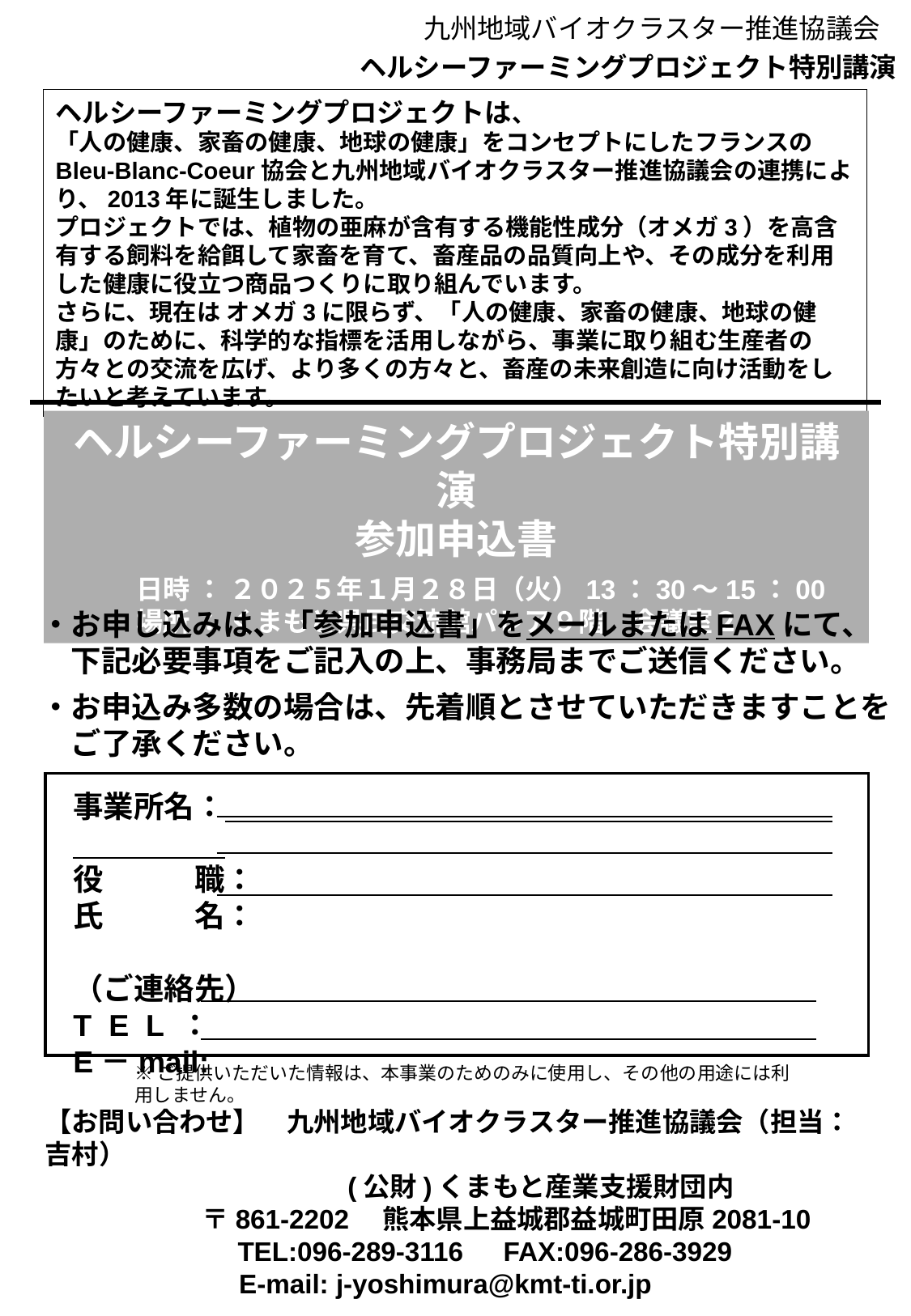

九州地域バイオクラスター推進協議会
ヘルシーファーミングプロジェクト特別講演
ヘルシーファーミングプロジェクトは、
「人の健康、家畜の健康、地球の健康」をコンセプトにしたフランスのBleu-Blanc-Coeur協会と九州地域バイオクラスター推進協議会の連携により、2013年に誕生しました。
プロジェクトでは、植物の亜麻が含有する機能性成分（オメガ3）を高含有する飼料を給餌して家畜を育て、畜産品の品質向上や、その成分を利用した健康に役立つ商品つくりに取り組んでいます。
さらに、現在は オメガ3に限らず、「人の健康、家畜の健康、地球の健康」のために、科学的な指標を活用しながら、事業に取り組む生産者の方々との交流を広げ、より多くの方々と、畜産の未来創造に向け活動をしたいと考えています。
ヘルシーファーミングプロジェクト特別講演
参加申込書

　　　日時 ： ２０２５年１月２８日（火）13：30～15：00
　　　場所 ： くまもと県民交流館パレア９階　会議室２
・お申し込みは、「参加申込書」をメールまたはFAXにて、
　下記必要事項をご記入の上、事務局までご送信ください。

・お申込み多数の場合は、先着順とさせていただきますことを
　ご了承ください。

事業所名：
役　　　職：
氏　　　名：

（ご連絡先）
T  E  L ：
E－mail:
※ご提供いただいた情報は、本事業のためのみに使用し、その他の用途には利用しません。
【お問い合わせ】　九州地域バイオクラスター推進協議会（担当：吉村）
　　　　　　　　　　　(公財)くまもと産業支援財団内
                　　 〒861-2202　熊本県上益城郡益城町田原2081-10
                　　 TEL:096-289-3116　FAX:096-286-3929
                 　　E-mail: j-yoshimura@kmt-ti.or.jp